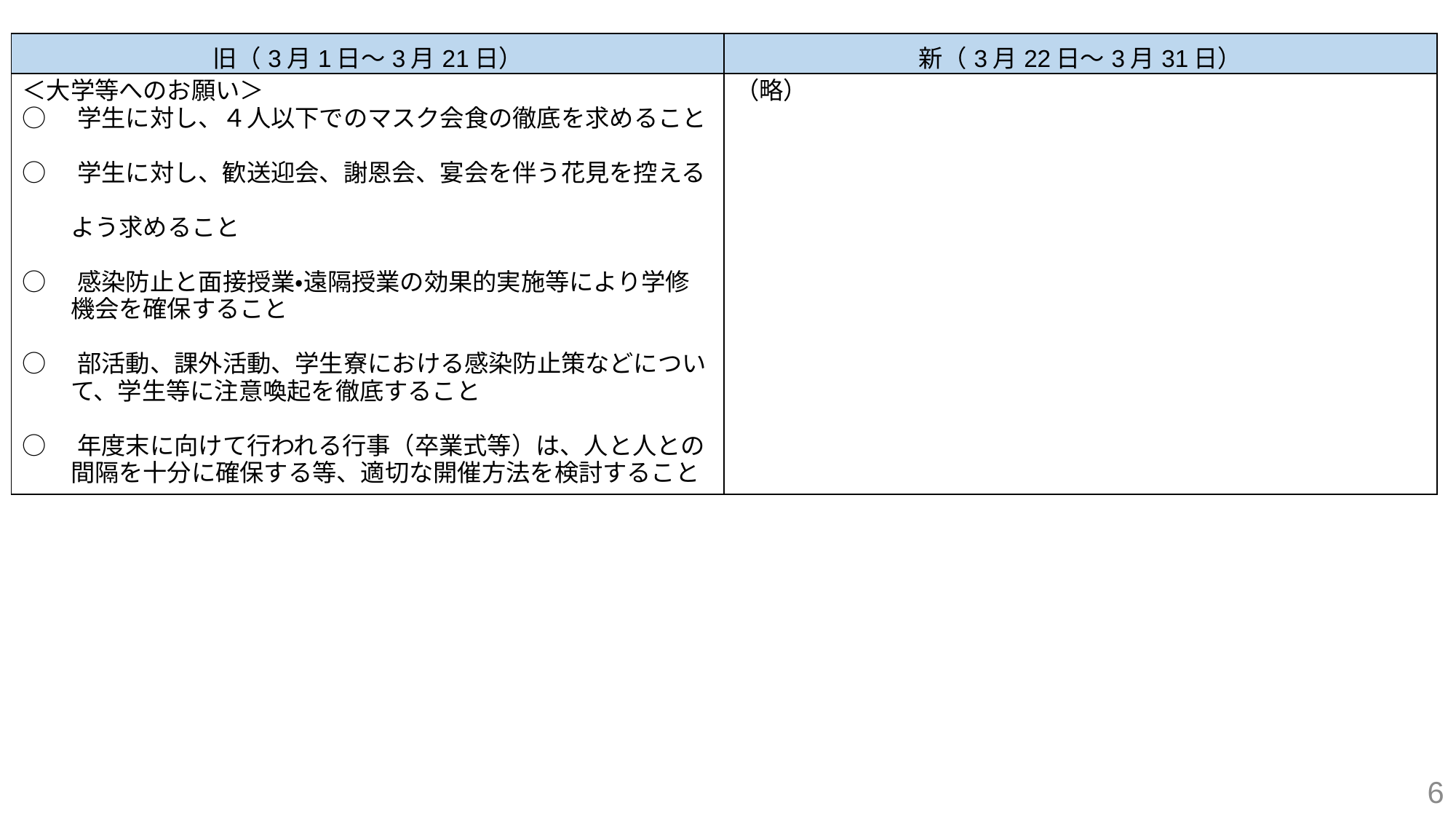

| 旧（3月1日～3月21日） | 新（3月22日～3月31日） |
| --- | --- |
| ＜大学等へのお願い＞　　　　 ○　学生に対し、４人以下でのマスク会食の徹底を求めること ○　学生に対し、歓送迎会、謝恩会、宴会を伴う花見を控える　 　　よう求めること ○　感染防止と面接授業・遠隔授業の効果的実施等により学修 　　機会を確保すること ○　部活動、課外活動、学生寮における感染防止策などについ 　　て、学生等に注意喚起を徹底すること ○　年度末に向けて行われる行事（卒業式等）は、人と人との 　　間隔を十分に確保する等、適切な開催方法を検討すること | （略） |

6